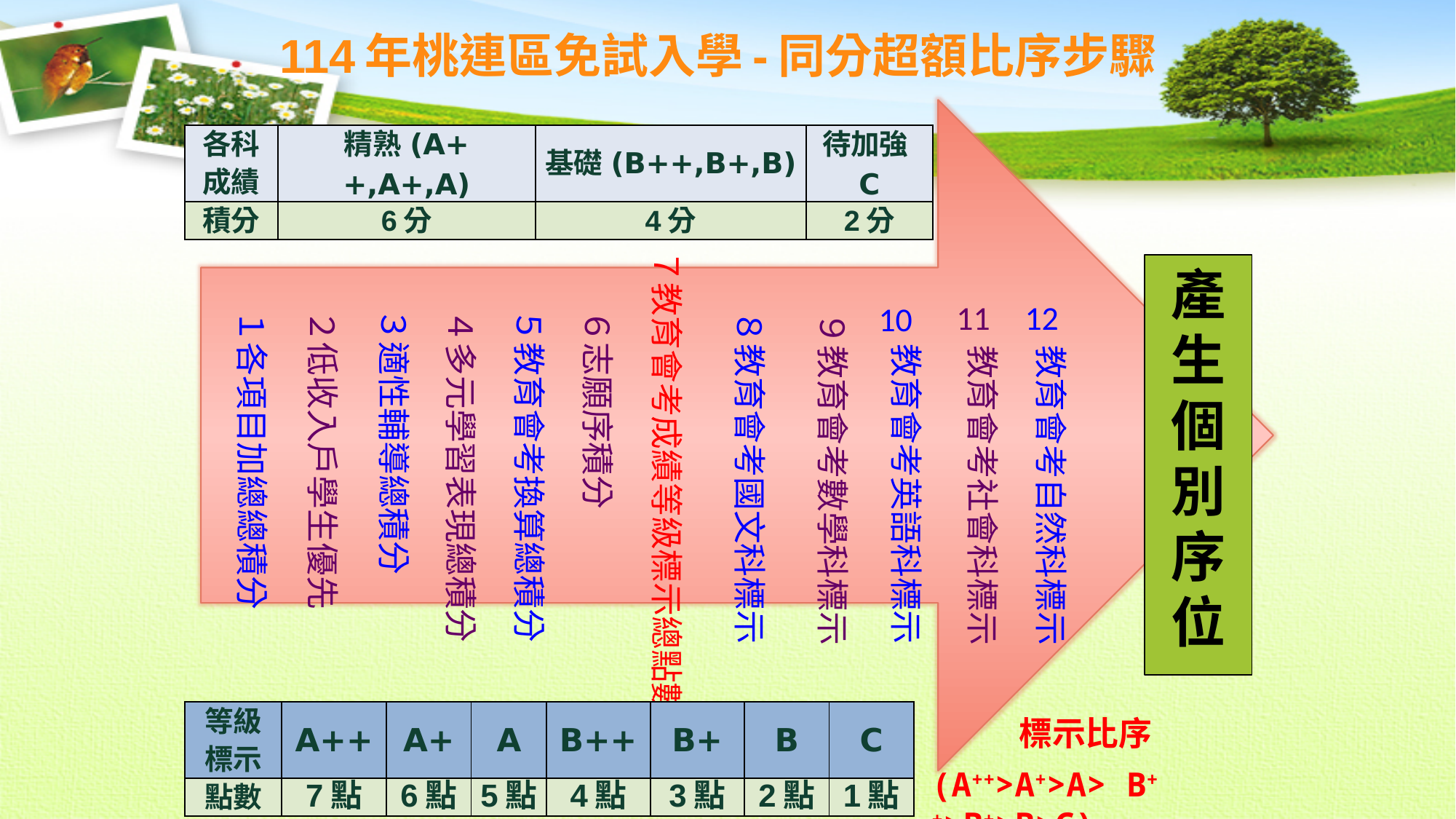

114年桃連區免試入學-同分超額比序步驟

| 各科成績 | 精熟(A++,A+,A) | 基礎(B++,B+,B) | 待加強C |
| --- | --- | --- | --- |
| 積分 | 6分 | 4分 | 2分 |
７教育會考成績等級標示總點數
產
生
個
別
序
位
11
教育會考社會科標示
12
教育會考自然科標示

10
教育會考英語科標示
３適性輔導總積分
１各項目加總總積分
２低收入戶學生優先
６志願序積分
４多元學習表現總積分
５教育會考換算總積分
８教育會考國文科標示
９教育會考數學科標示

(A++>A+>A> B++>B+>B>C)
標示比序
| 等級 標示 | A++ | A+ | A | B++ | B+ | B | C |
| --- | --- | --- | --- | --- | --- | --- | --- |
| 點數 | 7點 | 6點 | 5點 | 4點 | 3點 | 2點 | 1點 |